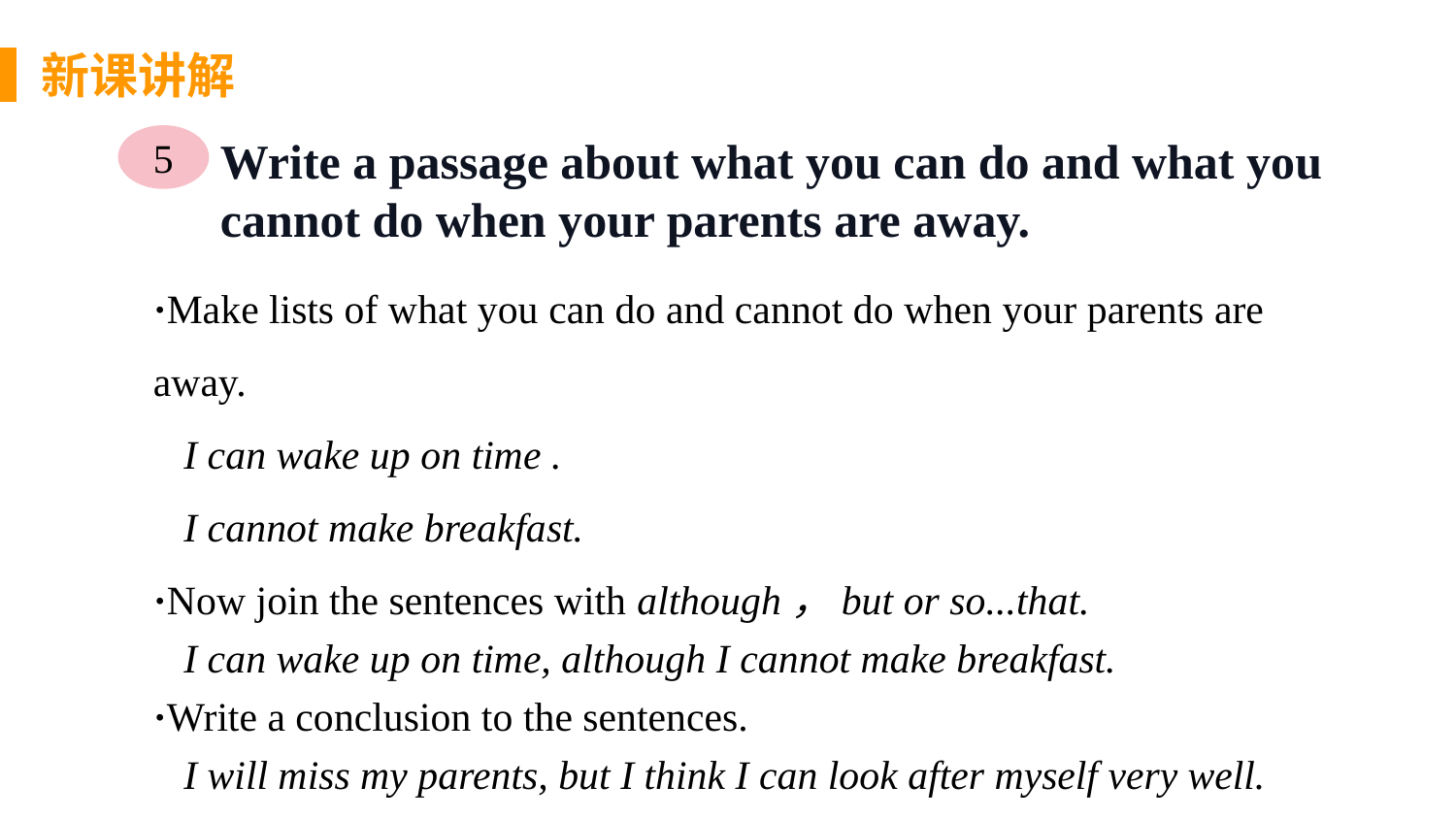

新课讲解

5
Write a passage about what you can do and what you cannot do when your parents are away.
思 考
·Make lists of what you can do and cannot do when your parents are away.
   I can wake up on time .
   I cannot make breakfast.
·Now join the sentences with although，but or so...that.
   I can wake up on time, although I cannot make breakfast.
·Write a conclusion to the sentences.
   I will miss my parents, but I think I can look after myself very well.
·Share your passage with your classmates.